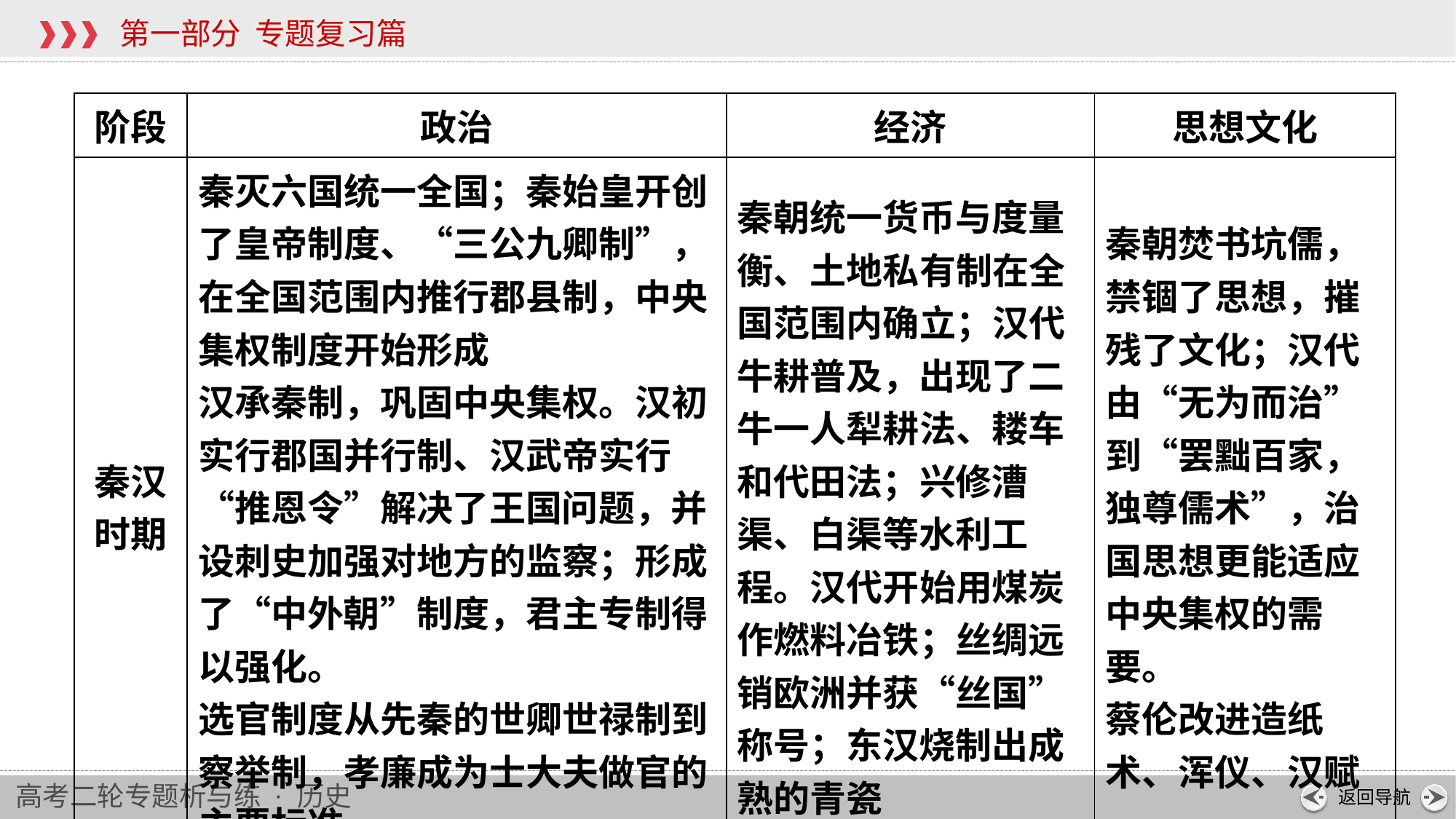

| 阶段 | 政治 | 经济 | 思想文化 |
| --- | --- | --- | --- |
| 秦汉 时期 | 秦灭六国统一全国；秦始皇开创了皇帝制度、“三公九卿制”，在全国范围内推行郡县制，中央集权制度开始形成 汉承秦制，巩固中央集权。汉初实行郡国并行制、汉武帝实行“推恩令”解决了王国问题，并设刺史加强对地方的监察；形成了“中外朝”制度，君主专制得以强化。 选官制度从先秦的世卿世禄制到察举制，孝廉成为士大夫做官的主要标准 | 秦朝统一货币与度量衡、土地私有制在全国范围内确立；汉代牛耕普及，出现了二牛一人犁耕法、耧车和代田法；兴修漕渠、白渠等水利工程。汉代开始用煤炭作燃料冶铁；丝绸远销欧洲并获“丝国”称号；东汉烧制出成熟的青瓷 | 秦朝焚书坑儒，禁锢了思想，摧残了文化；汉代由“无为而治”到“罢黜百家，独尊儒术”，治国思想更能适应中央集权的需要。 蔡伦改进造纸术、浑仪、汉赋 |